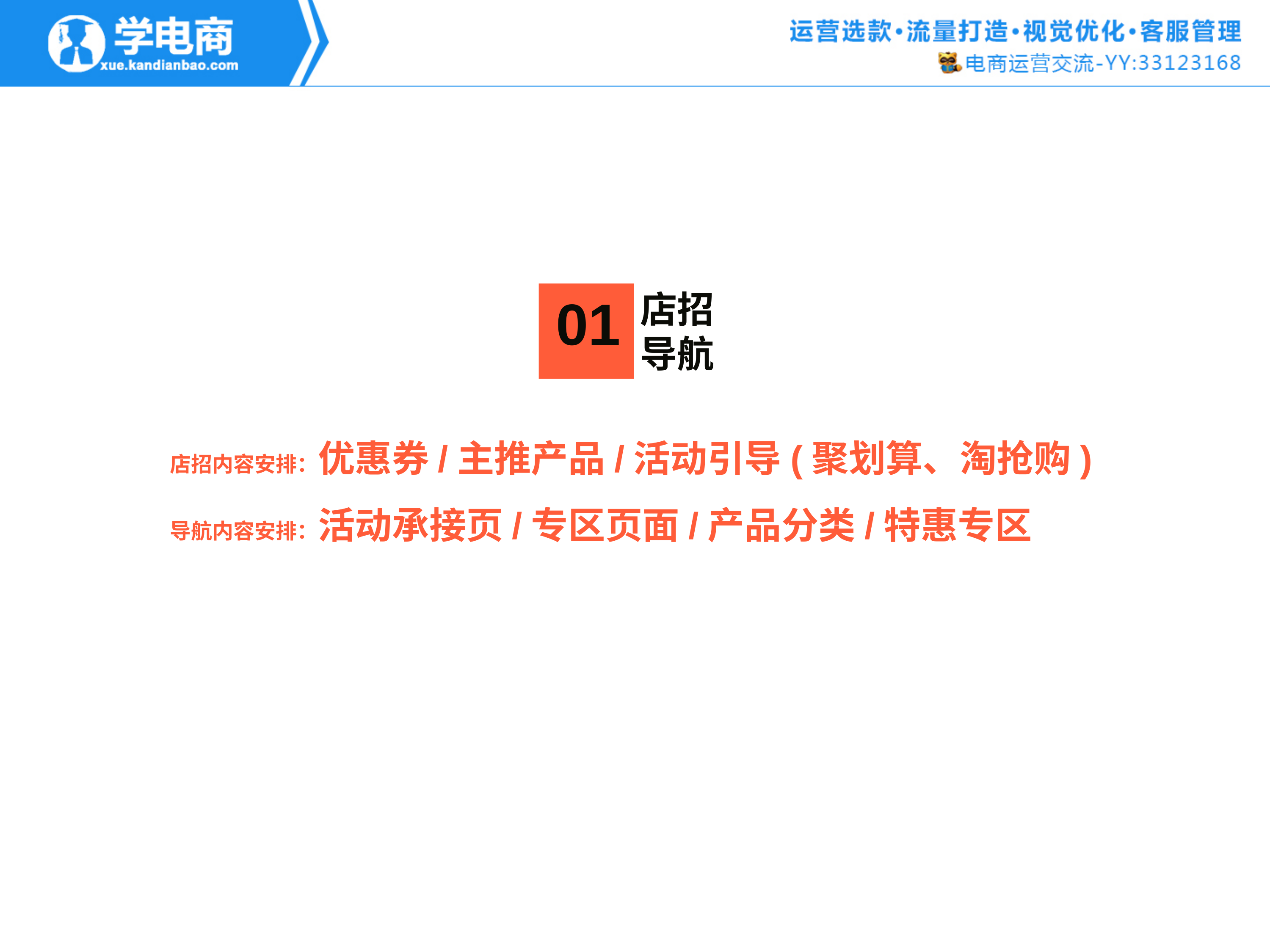

店招
导航

01
店招内容安排：优惠券/主推产品/活动引导(聚划算、淘抢购)
导航内容安排：活动承接页/专区页面/产品分类/特惠专区